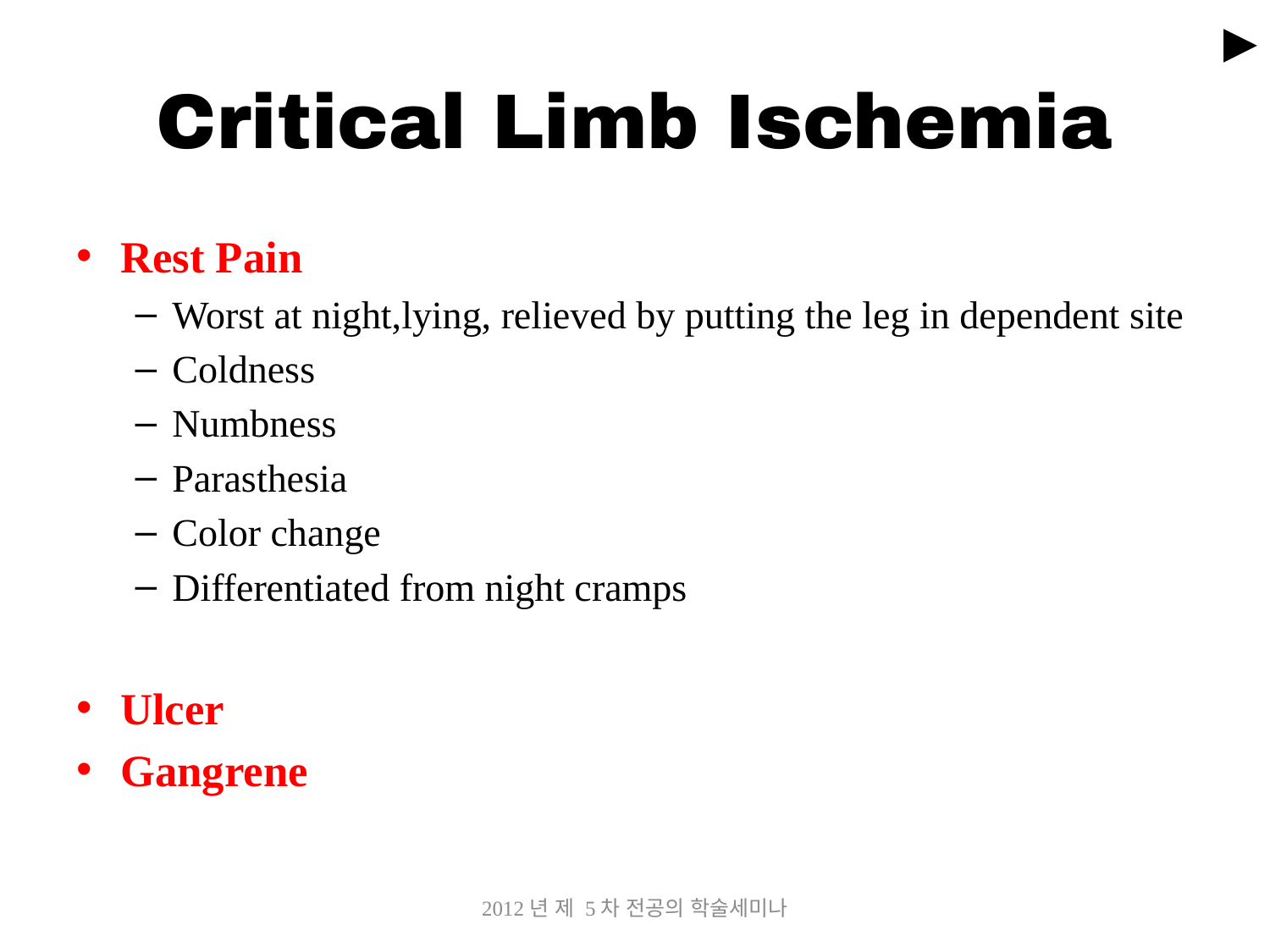

►
# Critical Limb Ischemia
Rest Pain
Worst at night,lying, relieved by putting the leg in dependent site
Coldness
Numbness
Parasthesia
Color change
Differentiated from night cramps

Ulcer
Gangrene

2012년 제 5차 전공의 학술세미나